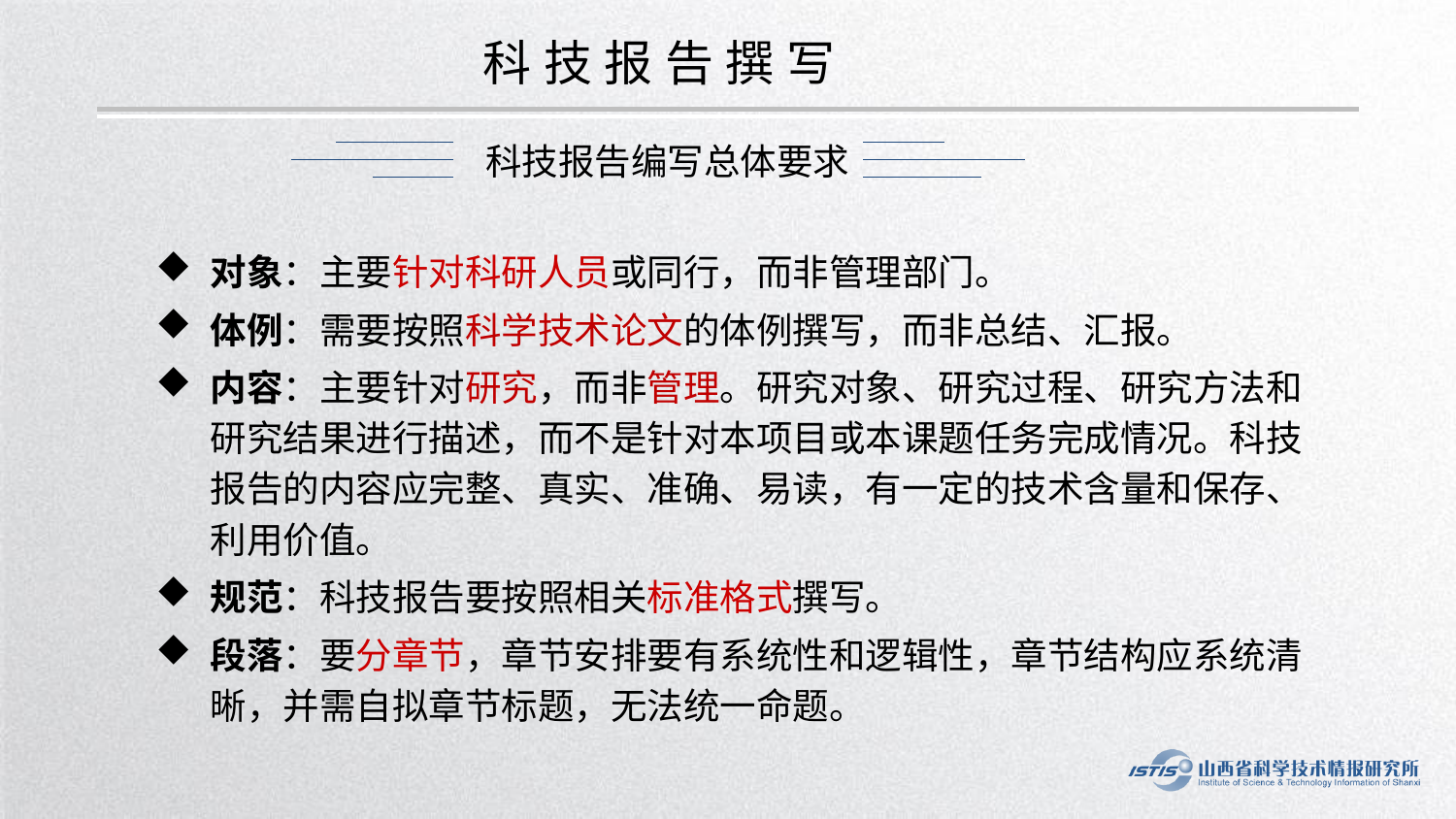

科技报告撰写
科技报告编写总体要求

对象：主要针对科研人员或同行，而非管理部门。
体例：需要按照科学技术论文的体例撰写，而非总结、汇报。
内容：主要针对研究，而非管理。研究对象、研究过程、研究方法和研究结果进行描述，而不是针对本项目或本课题任务完成情况。科技报告的内容应完整、真实、准确、易读，有一定的技术含量和保存、利用价值。
规范：科技报告要按照相关标准格式撰写。
段落：要分章节，章节安排要有系统性和逻辑性，章节结构应系统清晰，并需自拟章节标题，无法统一命题。